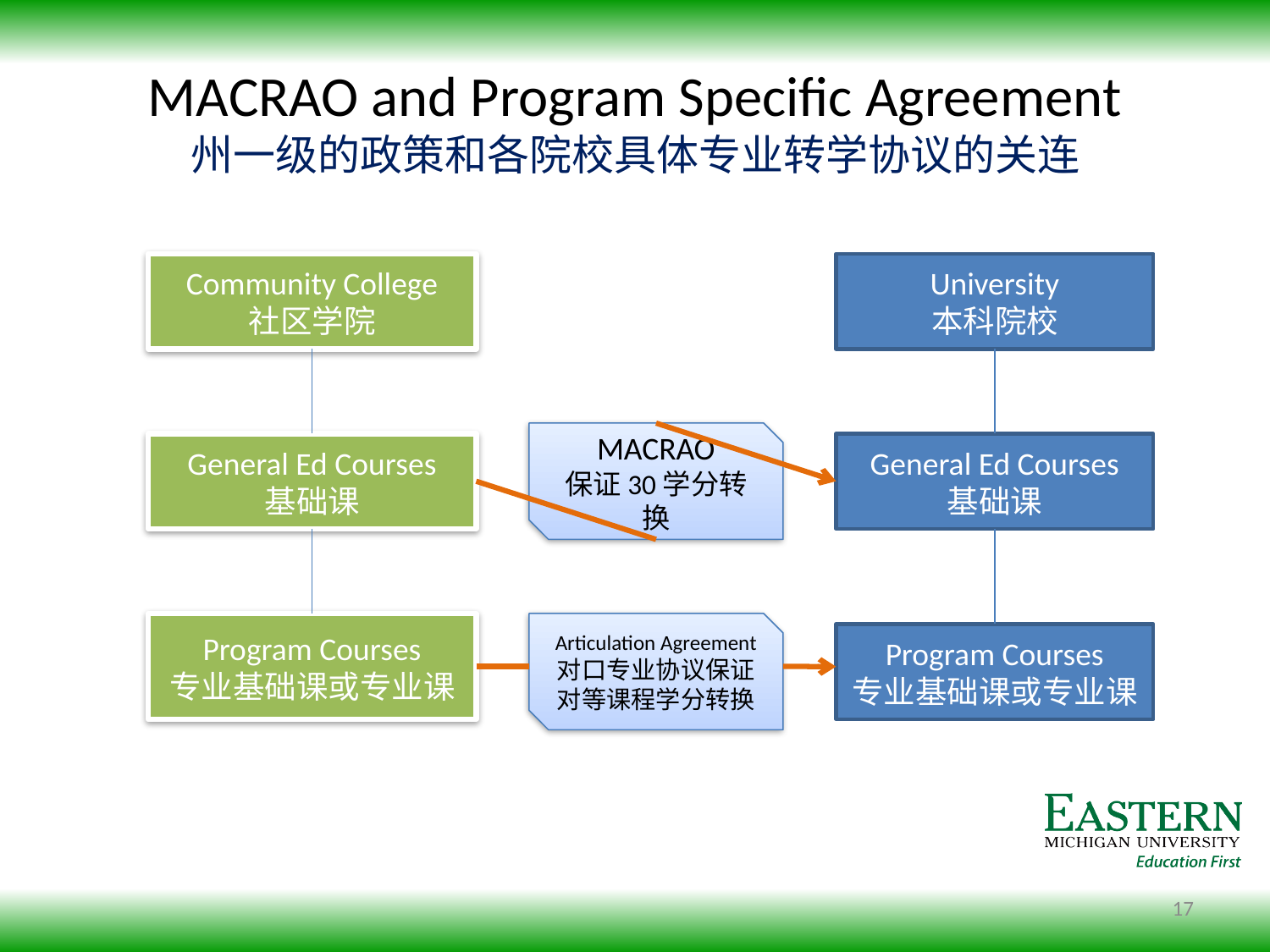

# MACRAO and Program Specific Agreement 州一级的政策和各院校具体专业转学协议的关连
Community College
社区学院
University
本科院校
MACRAO
保证30学分转换
General Ed Courses
基础课
General Ed Courses
基础课
Program Courses
专业基础课或专业课
Articulation Agreement
对口专业协议保证对等课程学分转换
Program Courses
专业基础课或专业课
17